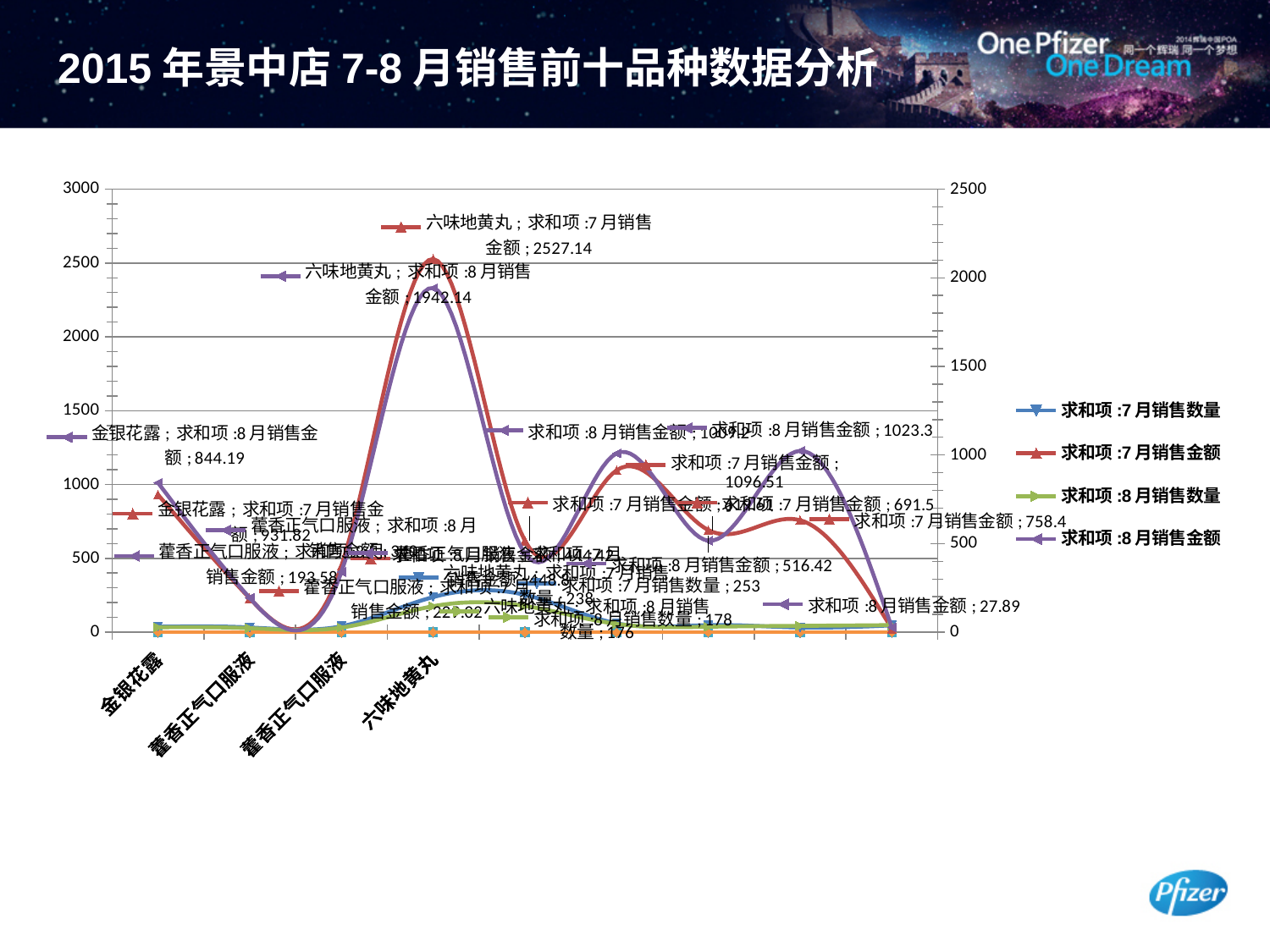

# 2015年景中店7-8月销售前十品种数据分析

### Chart

| Category | 求和项:7月销售数量 | 求和项:7月销售金额 | 求和项:8月销售数量 |  |  | 求和项:8月销售金额 |
|---|---|---|---|---|---|---|
| 金银花露 | 37.0 | 931.8199999999995 | 33.5 | 0.0 | 0.0 | 844.19 |
| 藿香正气口服液 | 32.0 | 229.02 | 27.0 | 0.0 | 0.0 | 193.58 |
| 藿香正气口服液 | 40.0 | 448.8 | 31.0 | 0.0 | 0.0 | 340.0 |
| 六味地黄丸 | 238.0 | 2527.14 | 176.0 | 0.0 | 0.0 | 1942.1399999999999 |